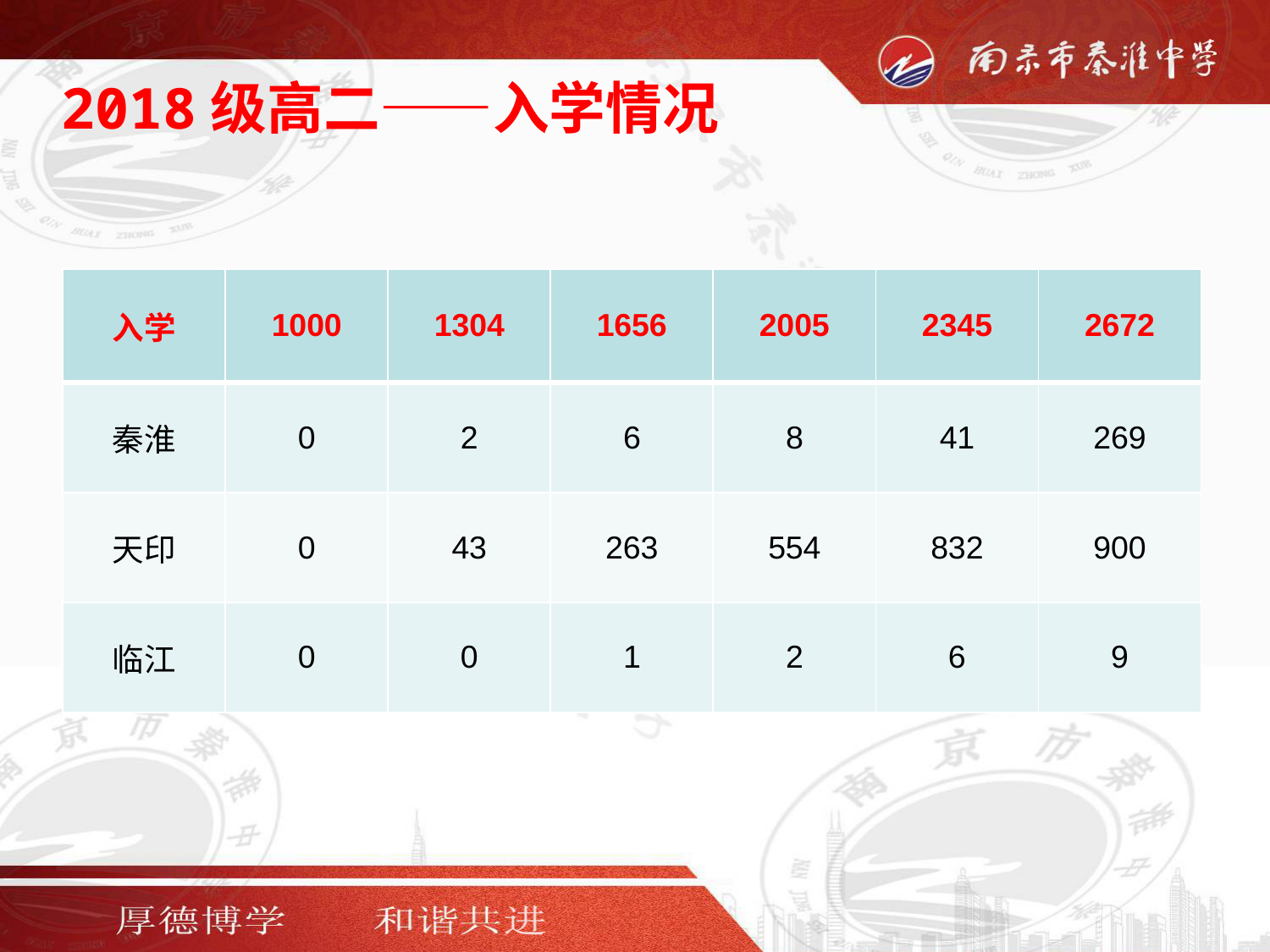

2018级高二——入学情况
| 入学 | 1000 | 1304 | 1656 | 2005 | 2345 | 2672 |
| --- | --- | --- | --- | --- | --- | --- |
| 秦淮 | 0 | 2 | 6 | 8 | 41 | 269 |
| 天印 | 0 | 43 | 263 | 554 | 832 | 900 |
| 临江 | 0 | 0 | 1 | 2 | 6 | 9 |